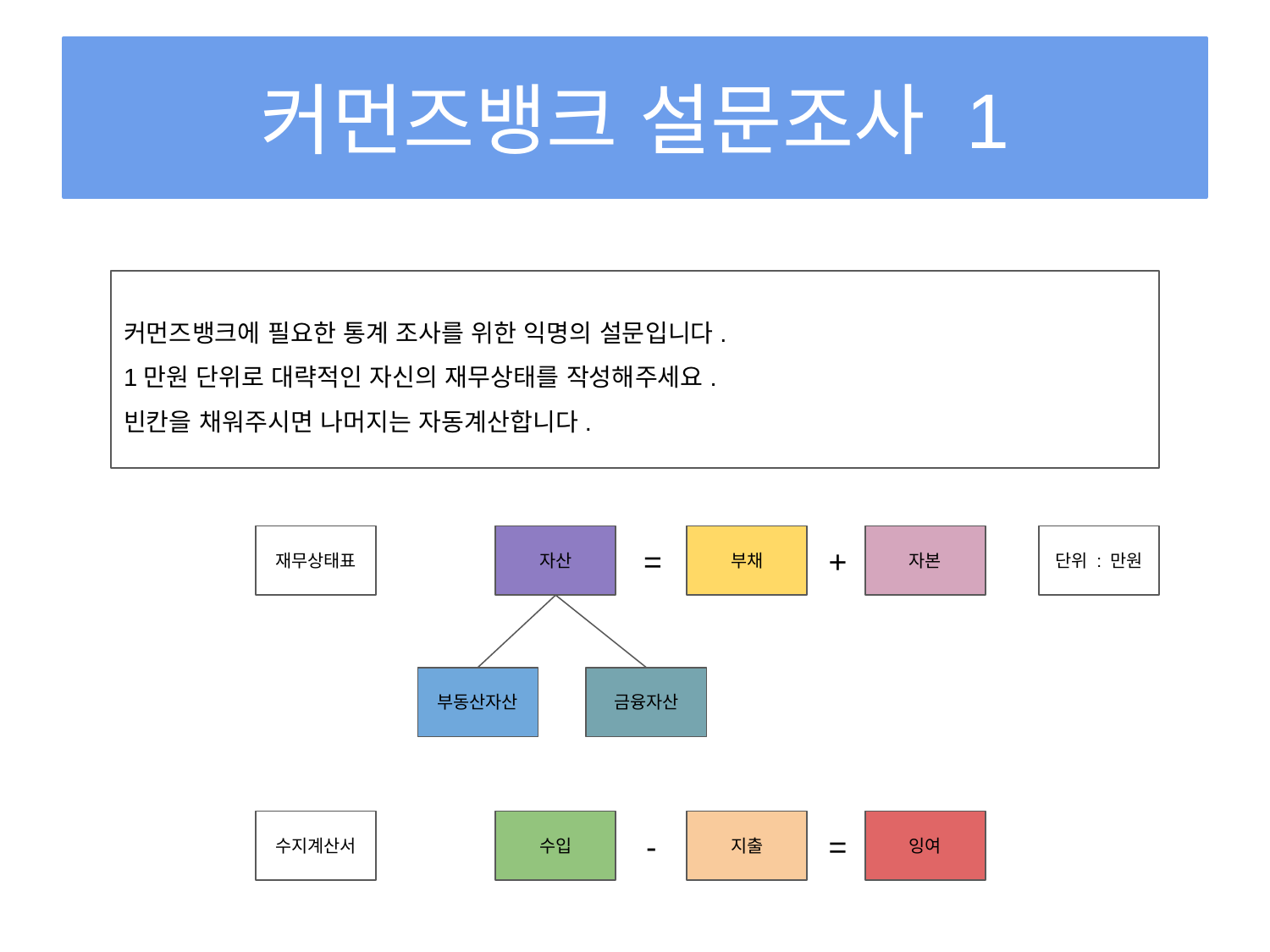

# 커먼즈뱅크 설문조사 1
커먼즈뱅크에 필요한 통계 조사를 위한 익명의 설문입니다.
1만원 단위로 대략적인 자신의 재무상태를 작성해주세요.
빈칸을 채워주시면 나머지는 자동계산합니다.
부채
자본
단위 : 만원
재무상태표
자산
=
+
부동산자산
금융자산
수지계산서
수입
-
지출
=
잉여